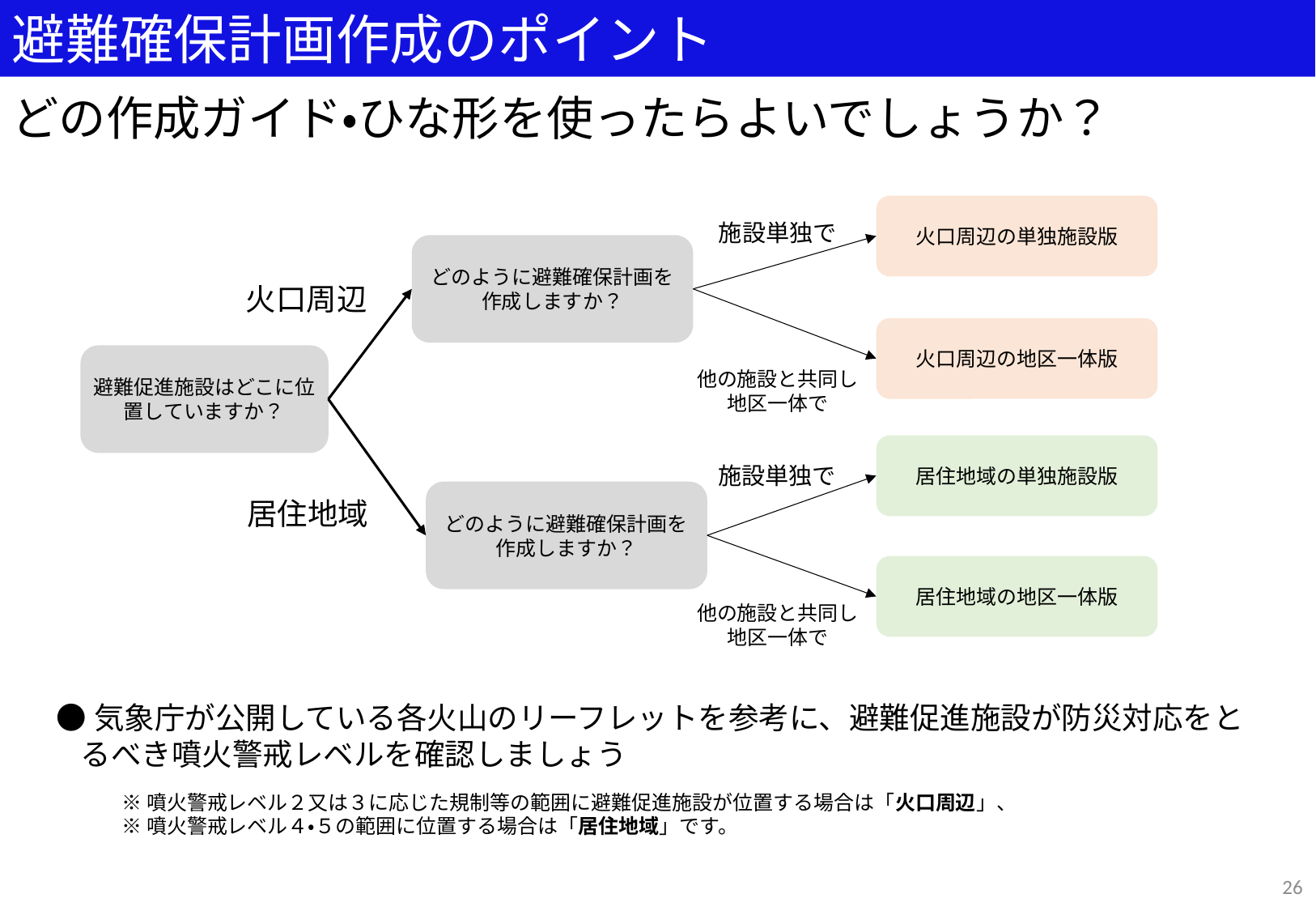

避難確保計画作成のポイント
どの作成ガイド・ひな形を使ったらよいでしょうか？

火口周辺の単独施設版

施設単独で

どのように避難確保計画を作成しますか？

火口周辺

火口周辺の地区一体版

避難促進施設はどこに位置していますか？

他の施設と共同し
地区一体で

居住地域の単独施設版

施設単独で

どのように避難確保計画を作成しますか？

居住地域

居住地域の地区一体版

他の施設と共同し
地区一体で
●気象庁が公開している各火山のリーフレットを参考に、避難促進施設が防災対応をとるべき噴火警戒レベルを確認しましょう
※噴火警戒レベル２又は３に応じた規制等の範囲に避難促進施設が位置する場合は「火口周辺」、
※噴火警戒レベル４・５の範囲に位置する場合は「居住地域」です。
26